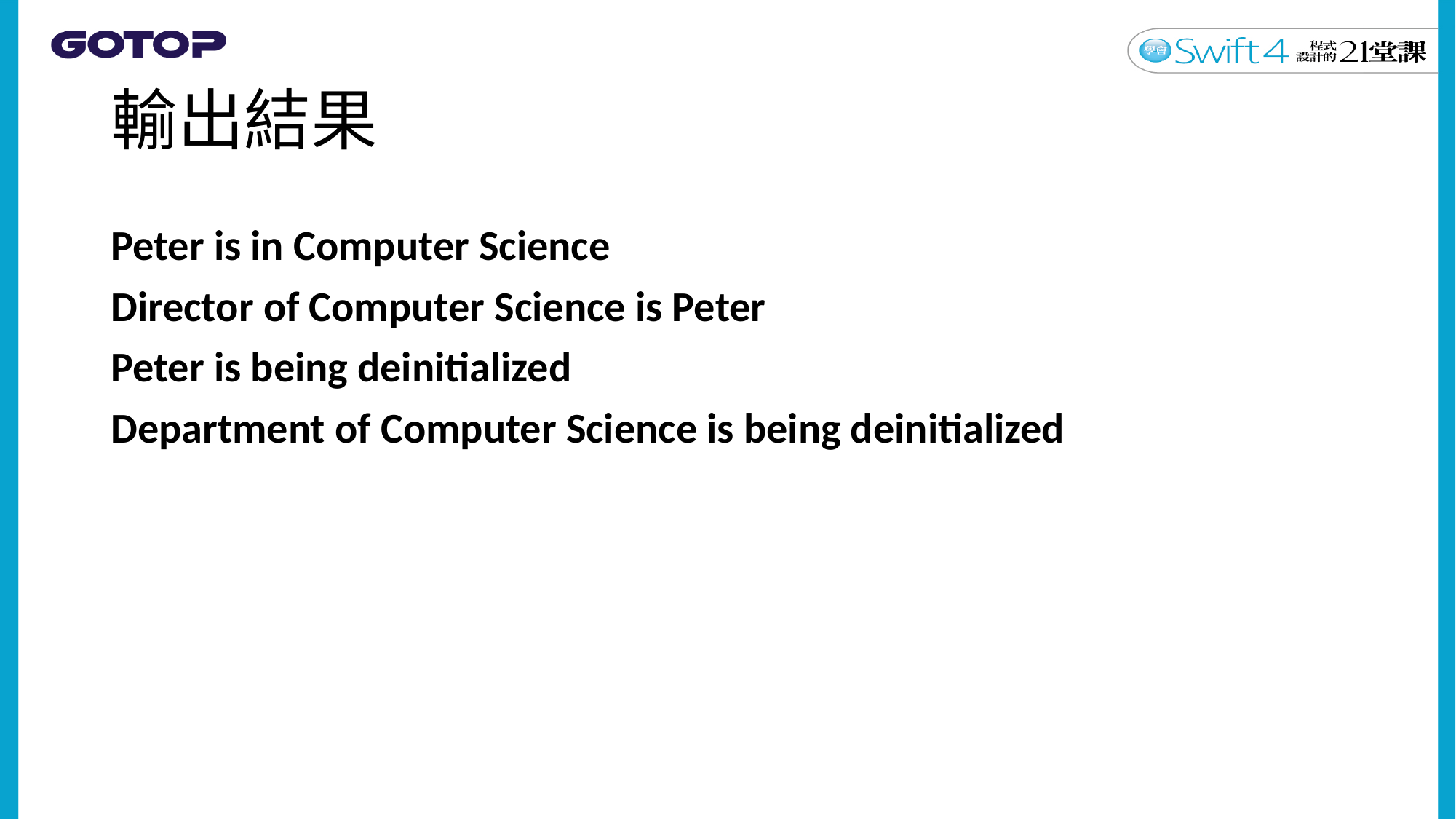

# 輸出結果
Peter is in Computer Science
Director of Computer Science is Peter
Peter is being deinitialized
Department of Computer Science is being deinitialized